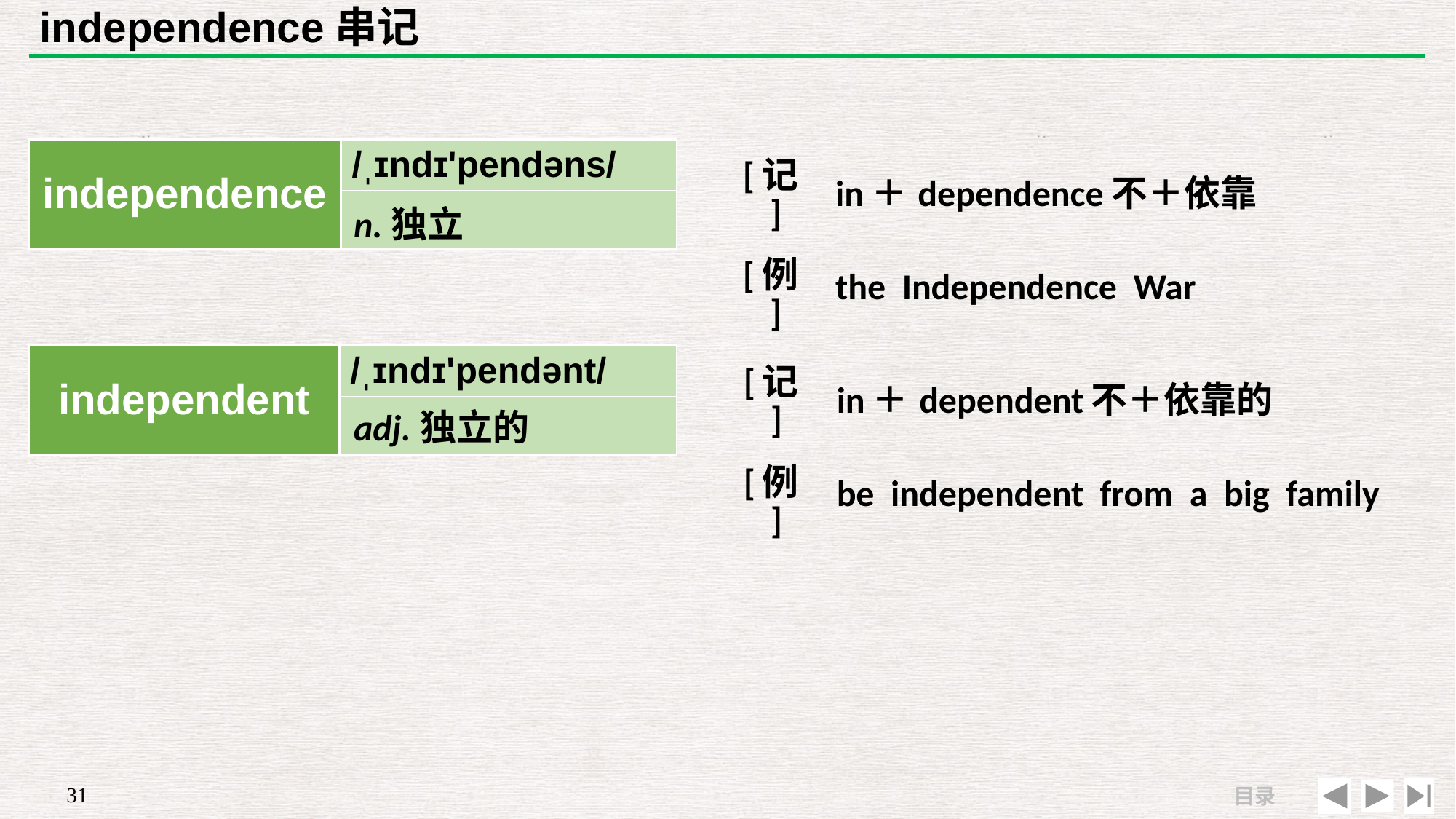

# independence串记

| independence | /ˌɪndɪ'pendəns/ |
| --- | --- |
|  |  |
| [记] | in＋dependence不＋依靠 |
| --- | --- |
| [例] | the Independence War |
n.独立
| independent | /ˌɪndɪ'pendənt/ |
| --- | --- |
|  |  |
| [记] | in＋dependent不＋依靠的 |
| --- | --- |
| [例] | be independent from a big family |
adj.独立的